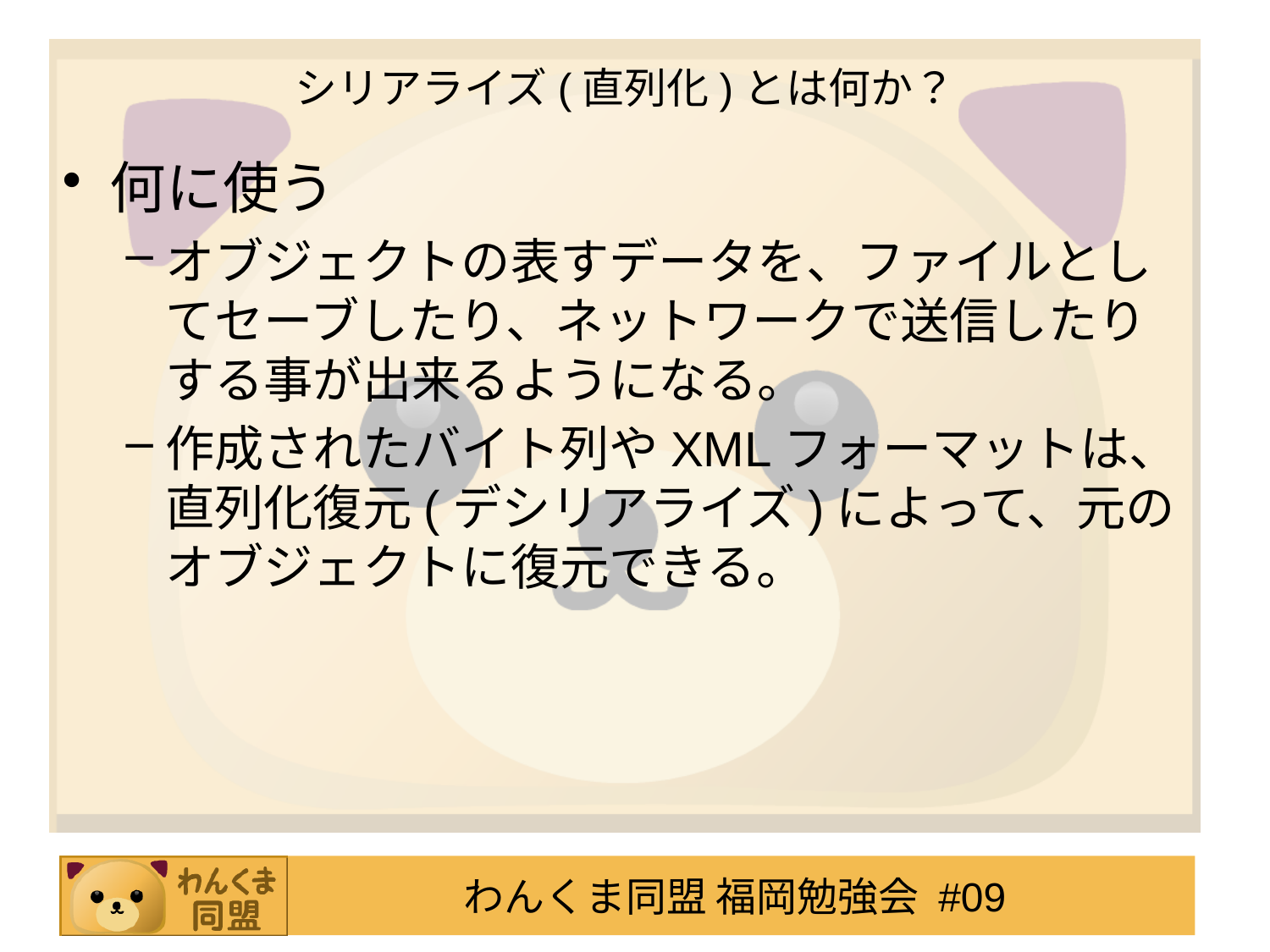

# シリアライズ(直列化)とは何か？
何に使う
オブジェクトの表すデータを、ファイルとしてセーブしたり、ネットワークで送信したりする事が出来るようになる。
作成されたバイト列やXMLフォーマットは、直列化復元(デシリアライズ)によって、元のオブジェクトに復元できる。